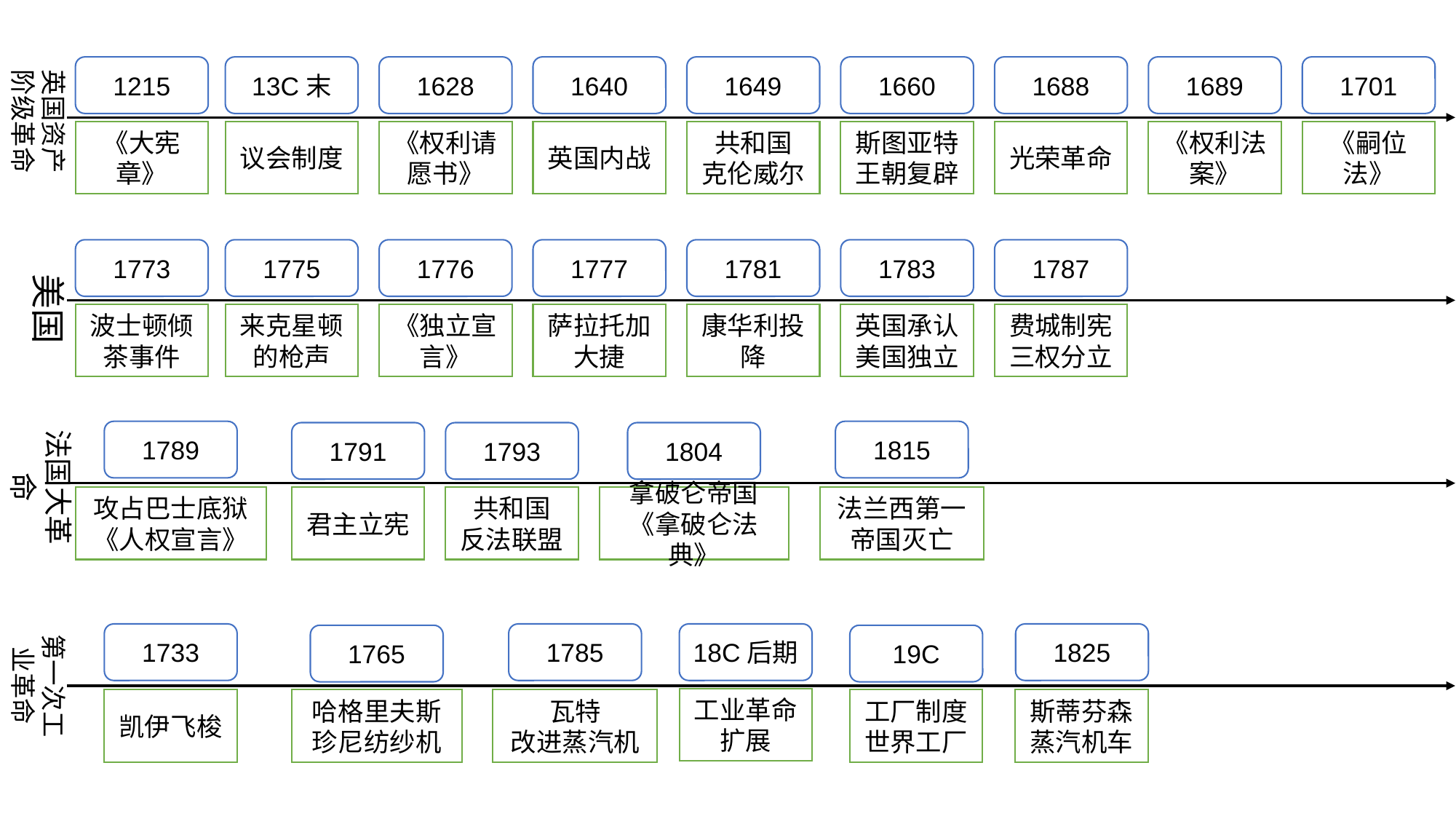

英国资产阶级革命
13C末
1640
1649
1660
1688
1689
1701
1215
1628
议会制度
英国内战
共和国
克伦威尔
斯图亚特王朝复辟
光荣革命
《权利法案》
《嗣位法》
《大宪章》
《权利请愿书》
1775
1777
1781
1783
1787
1773
1776
来克星顿的枪声
萨拉托加大捷
康华利投降
英国承认美国独立
费城制宪
三权分立
波士顿倾茶事件
《独立宣言》
1789
1815
1791
1804
1793
君主立宪
拿破仑帝国
《拿破仑法典》
法兰西第一帝国灭亡
共和国
反法联盟
攻占巴士底狱
《人权宣言》
1733
1785
18C后期
1825
1765
19C
工业革命扩展
哈格里夫斯珍尼纺纱机
工厂制度
世界工厂
斯蒂芬森
蒸汽机车
瓦特
改进蒸汽机
凯伊飞梭
美国
法国大革命
第一次工业革命